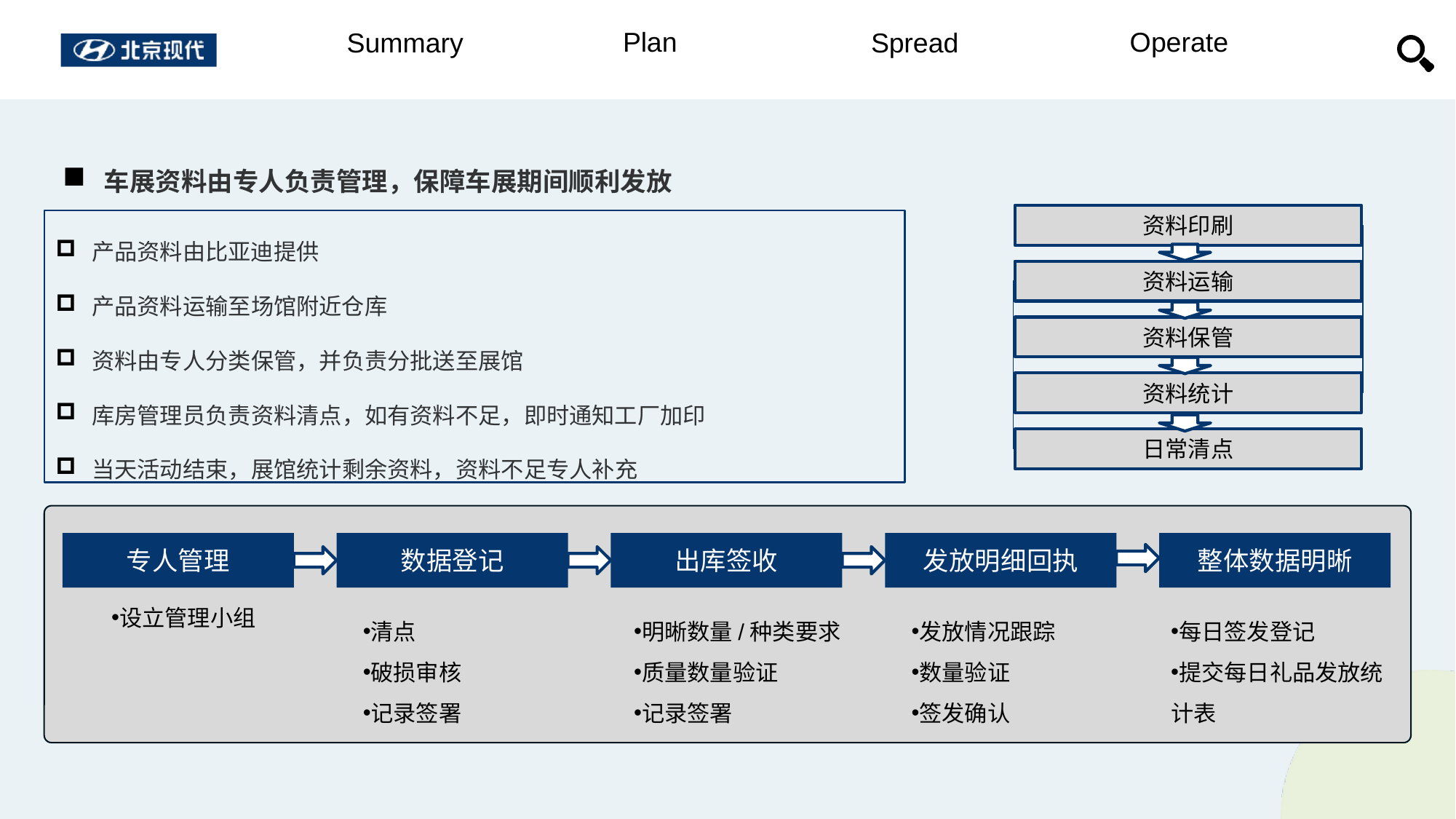

车展资料由专人负责管理，保障车展期间顺利发放
资料印刷

资料运输

资料保管

资料统计

日常清点
产品资料由比亚迪提供
产品资料运输至场馆附近仓库
资料由专人分类保管，并负责分批送至展馆
库房管理员负责资料清点，如有资料不足，即时通知工厂加印
当天活动结束，展馆统计剩余资料，资料不足专人补充

专人管理
数据登记
出库签收
发放明细回执
整体数据明晰

清点
破损审核
记录签署
明晰数量/种类要求
质量数量验证
记录签署
发放情况跟踪
数量验证
签发确认
每日签发登记
提交每日礼品发放统计表
设立管理小组